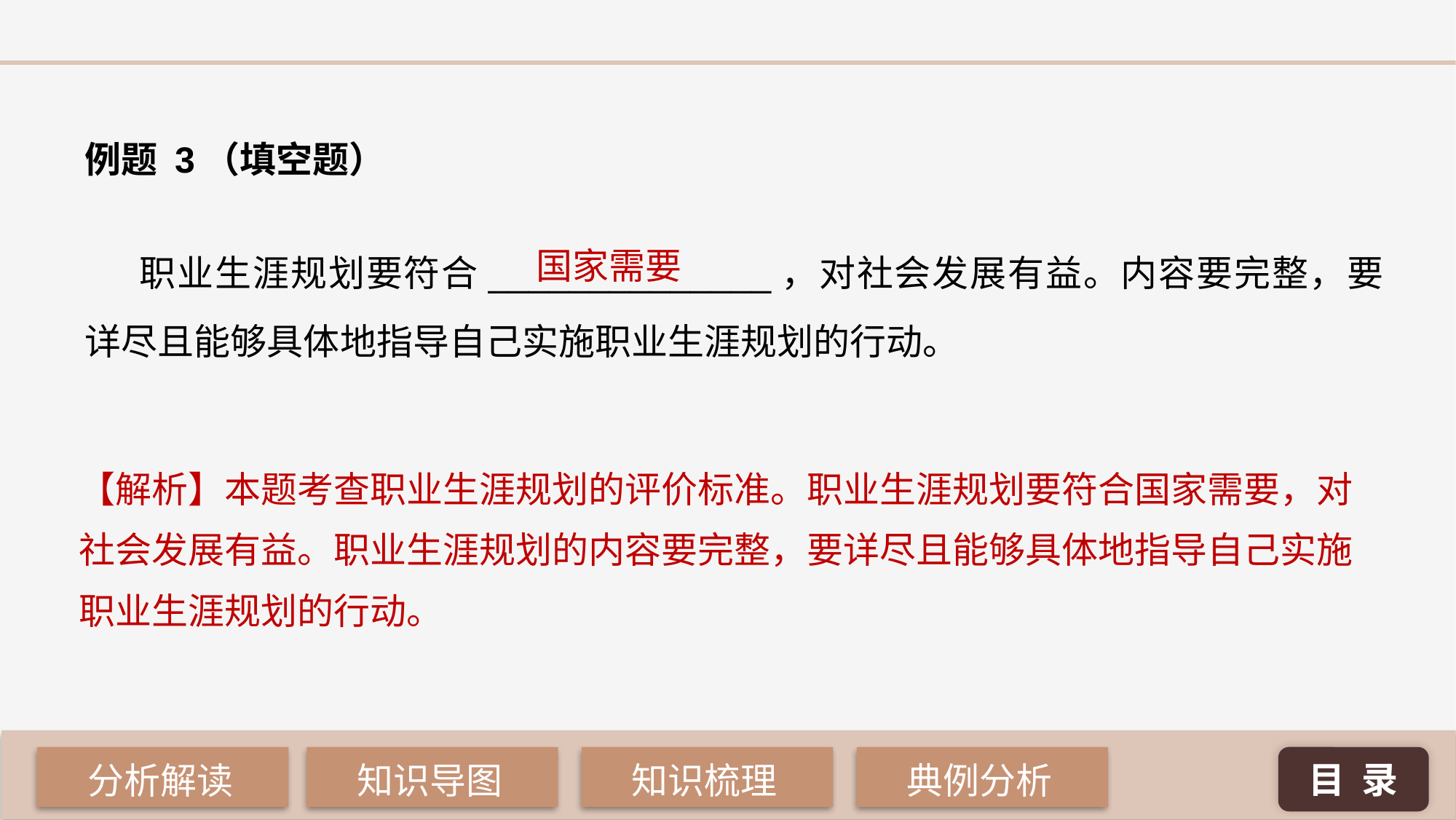

例题 3（填空题）
职业生涯规划要符合______________，对社会发展有益。内容要完整，要详尽且能够具体地指导自己实施职业生涯规划的行动。
国家需要
【解析】本题考查职业生涯规划的评价标准。职业生涯规划要符合国家需要，对社会发展有益。职业生涯规划的内容要完整，要详尽且能够具体地指导自己实施职业生涯规划的行动。